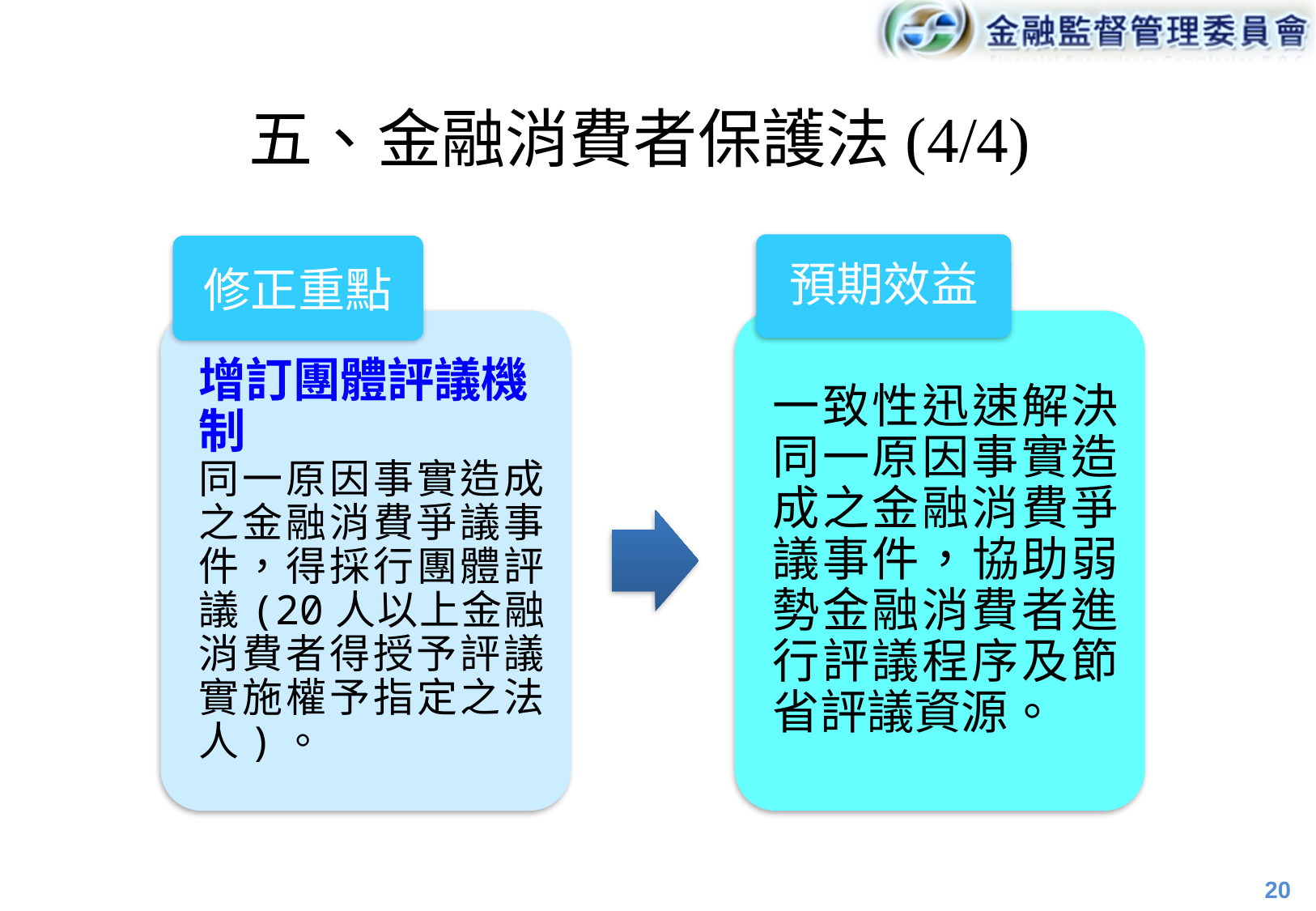

五、金融消費者保護法(4/4)

預期效益

修正重點
增訂團體評議機制
同一原因事實造成之金融消費爭議事件，得採行團體評議(20人以上金融消費者得授予評議實施權予指定之法人)。

一致性迅速解決同一原因事實造成之金融消費爭議事件，協助弱勢金融消費者進行評議程序及節省評議資源。
20